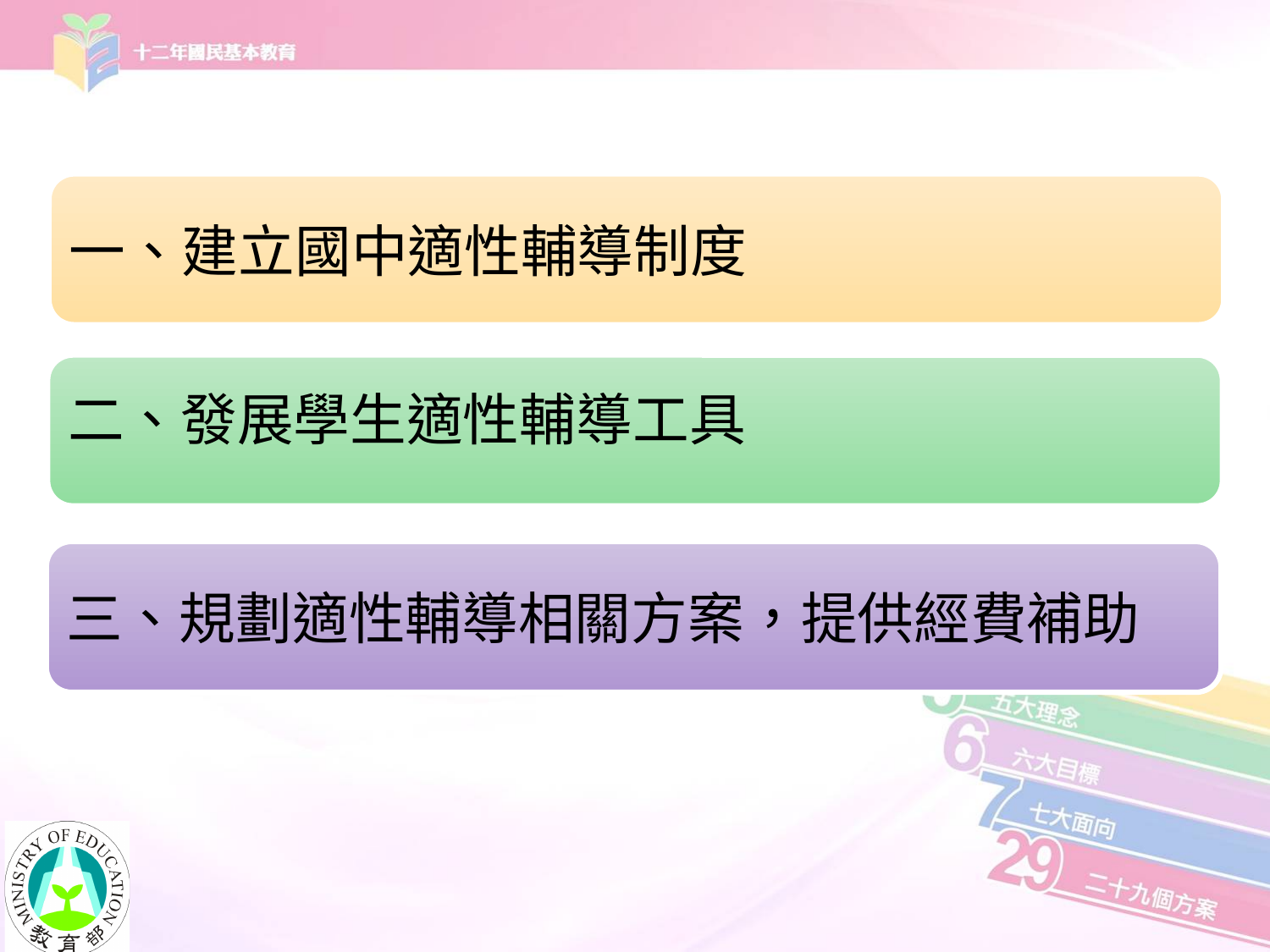

一、建立國中適性輔導制度
二、發展學生適性輔導工具
三、規劃適性輔導相關方案，提供經費補助